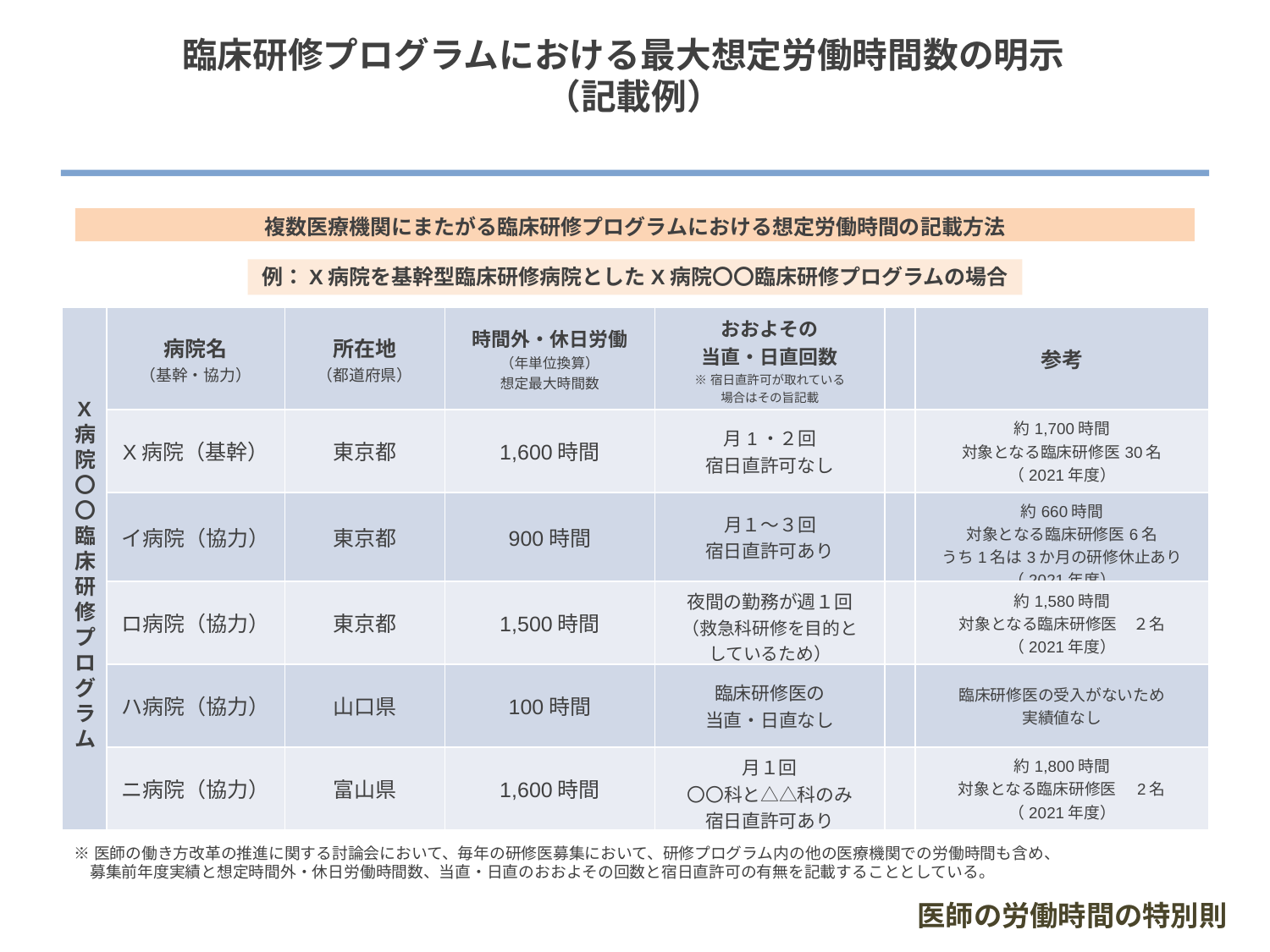

臨床研修プログラムにおける最大想定労働時間数の明示
（記載例）

複数医療機関にまたがる臨床研修プログラムにおける想定労働時間の記載方法

例：X病院を基幹型臨床研修病院としたX病院〇〇臨床研修プログラムの場合

|  | 病院名 （基幹・協力） | 所在地 （都道府県） | 時間外・休日労働 （年単位換算） 想定最大時間数 | おおよその 当直・日直回数 ※宿日直許可が取れている 場合はその旨記載 |  | 参考 |
| --- | --- | --- | --- | --- | --- | --- |
|  | X病院（基幹） | 東京都 | 1,600時間 | 月1・２回 宿日直許可なし |  | 約1,700時間 対象となる臨床研修医30名 （2021年度） |
|  | イ病院（協力） | 東京都 | 900時間 | 月１～３回 宿日直許可あり |  | 約660時間 対象となる臨床研修医6名 うち1名は3か月の研修休止あり （2021年度） |
|  | ロ病院（協力） | 東京都 | 1,500時間 | 夜間の勤務が週１回 （救急科研修を目的と しているため） |  | 約1,580時間 対象となる臨床研修医　２名 （2021年度） |
|  | ハ病院（協力） | 山口県 | 100時間 | 臨床研修医の 当直・日直なし |  | 臨床研修医の受入がないため 実績値なし |
|  | ニ病院（協力） | 富山県 | 1,600時間 | 月１回 〇〇科と△△科のみ 宿日直許可あり |  | 約1,800時間 対象となる臨床研修医　2名 （2021年度） |
X
病
院
〇
〇
臨
床
研
修
プ
ロ
グ
ラ
ム
※医師の働き方改革の推進に関する討論会において、毎年の研修医募集において、研修プログラム内の他の医療機関での労働時間も含め、
　募集前年度実績と想定時間外・休日労働時間数、当直・日直のおおよその回数と宿日直許可の有無を記載することとしている。
医師の労働時間の特別則